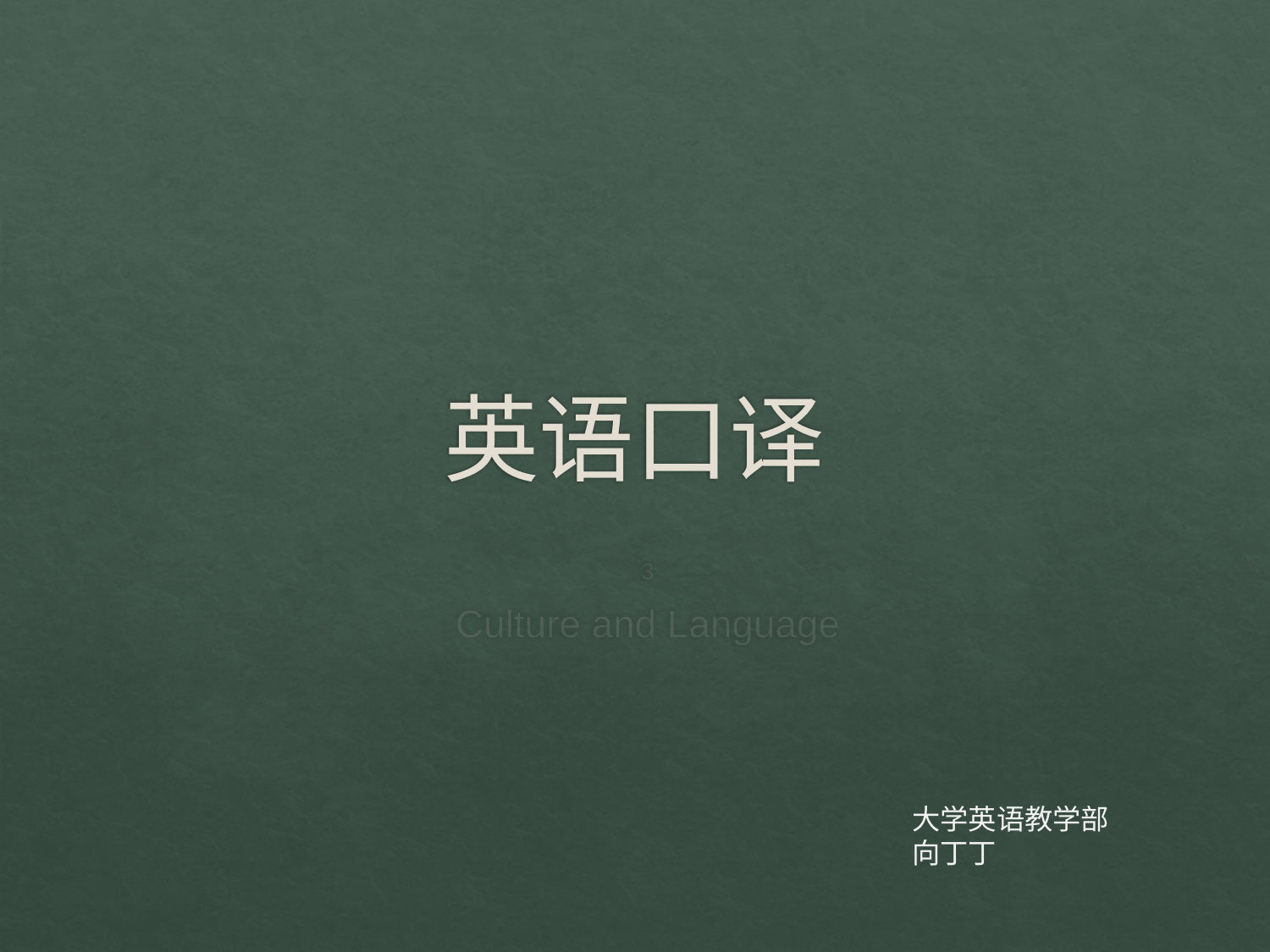

# 英语口译
3
Culture and Language
大学英语教学部
向丁丁